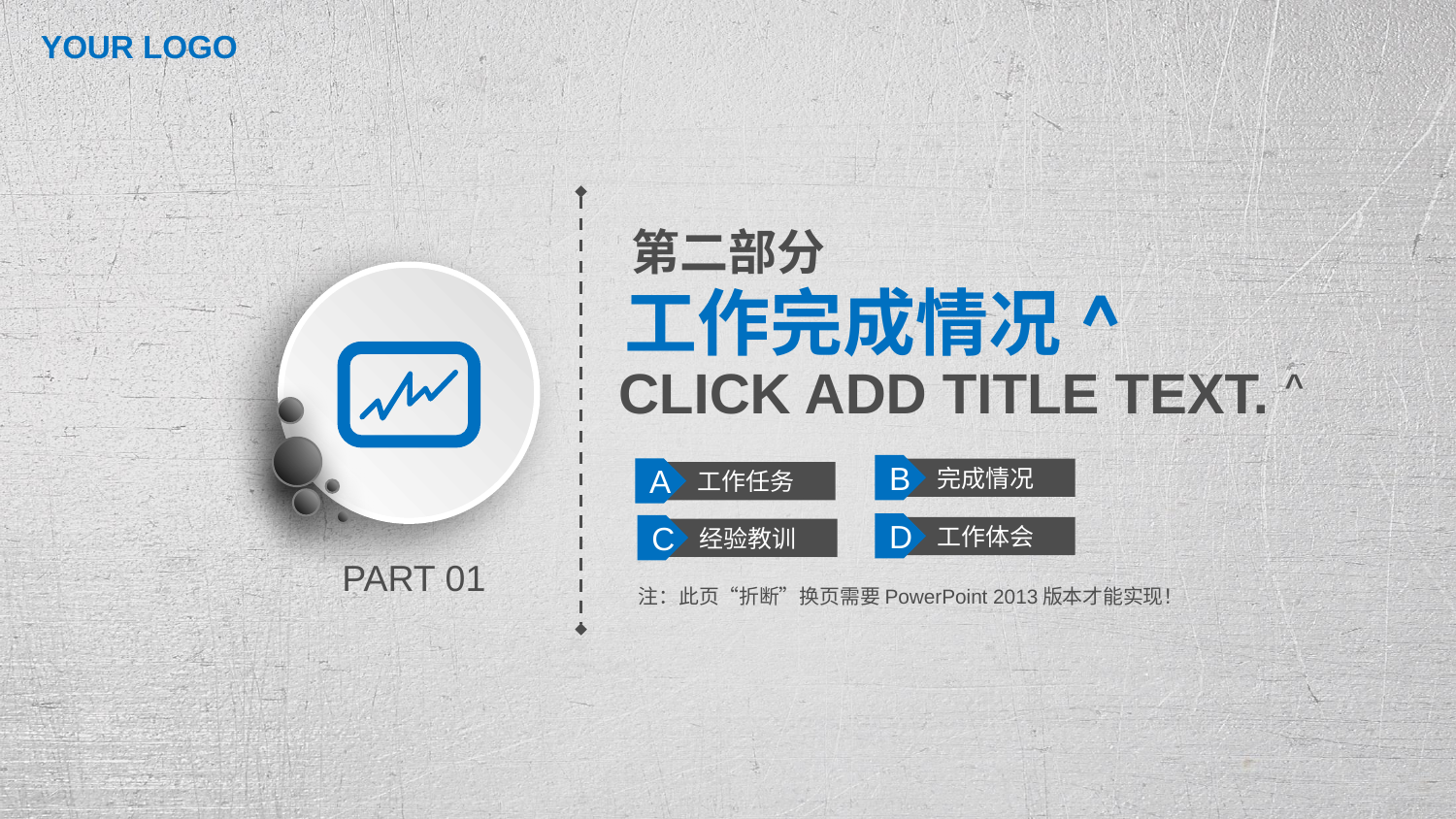

YOUR LOGO
第二部分
工作完成情况^

CLICK ADD TITLE TEXT. ^

B
A
完成情况
工作任务

D
C
工作体会
经验教训
PART 01
注：此页“折断”换页需要PowerPoint 2013版本才能实现！